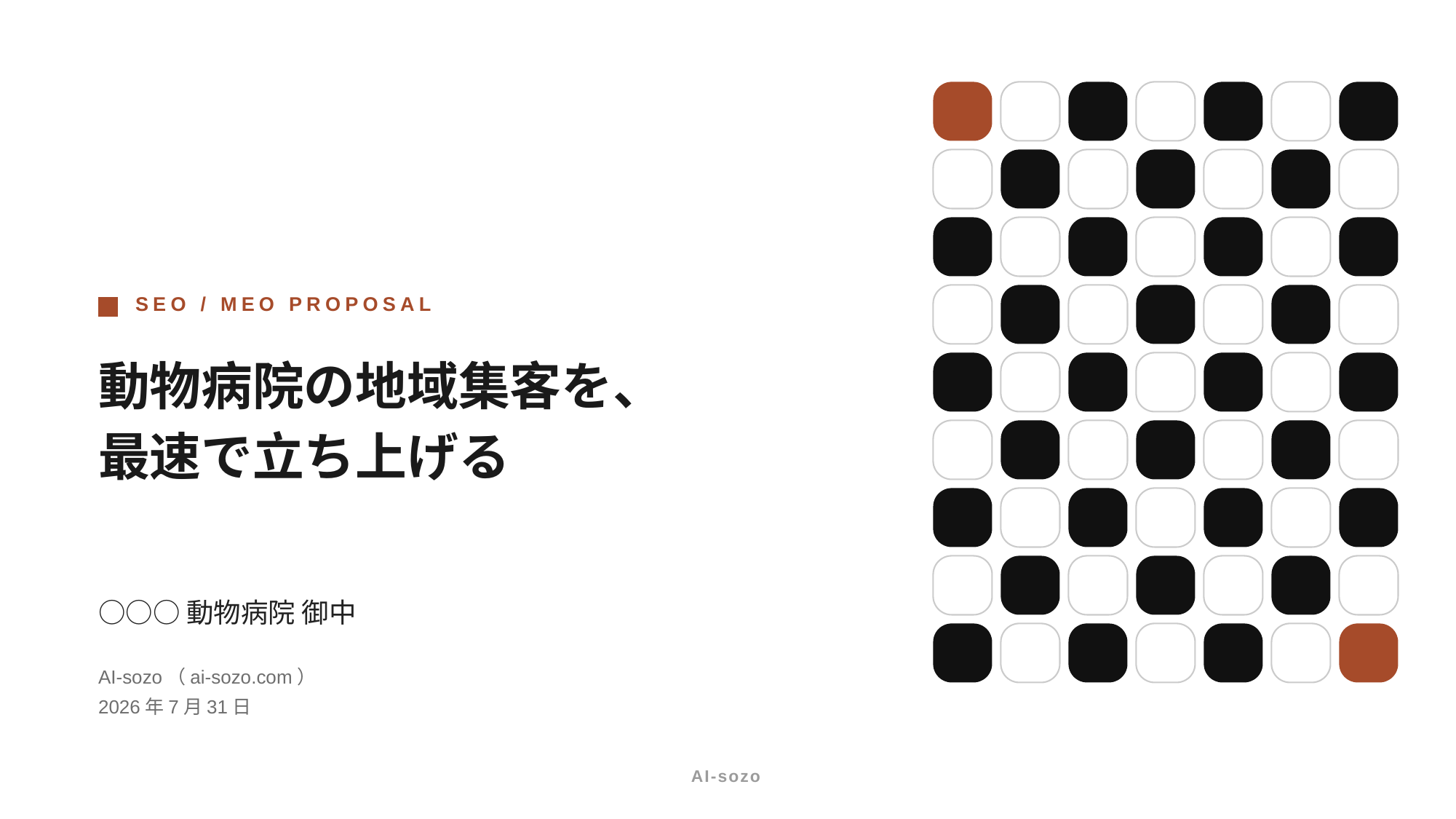

SEO / MEO PROPOSAL

動物病院の地域集客を、
最速で立ち上げる

○○○動物病院 御中

AI-sozo（ai-sozo.com）
2026年7月31日
AI-sozo